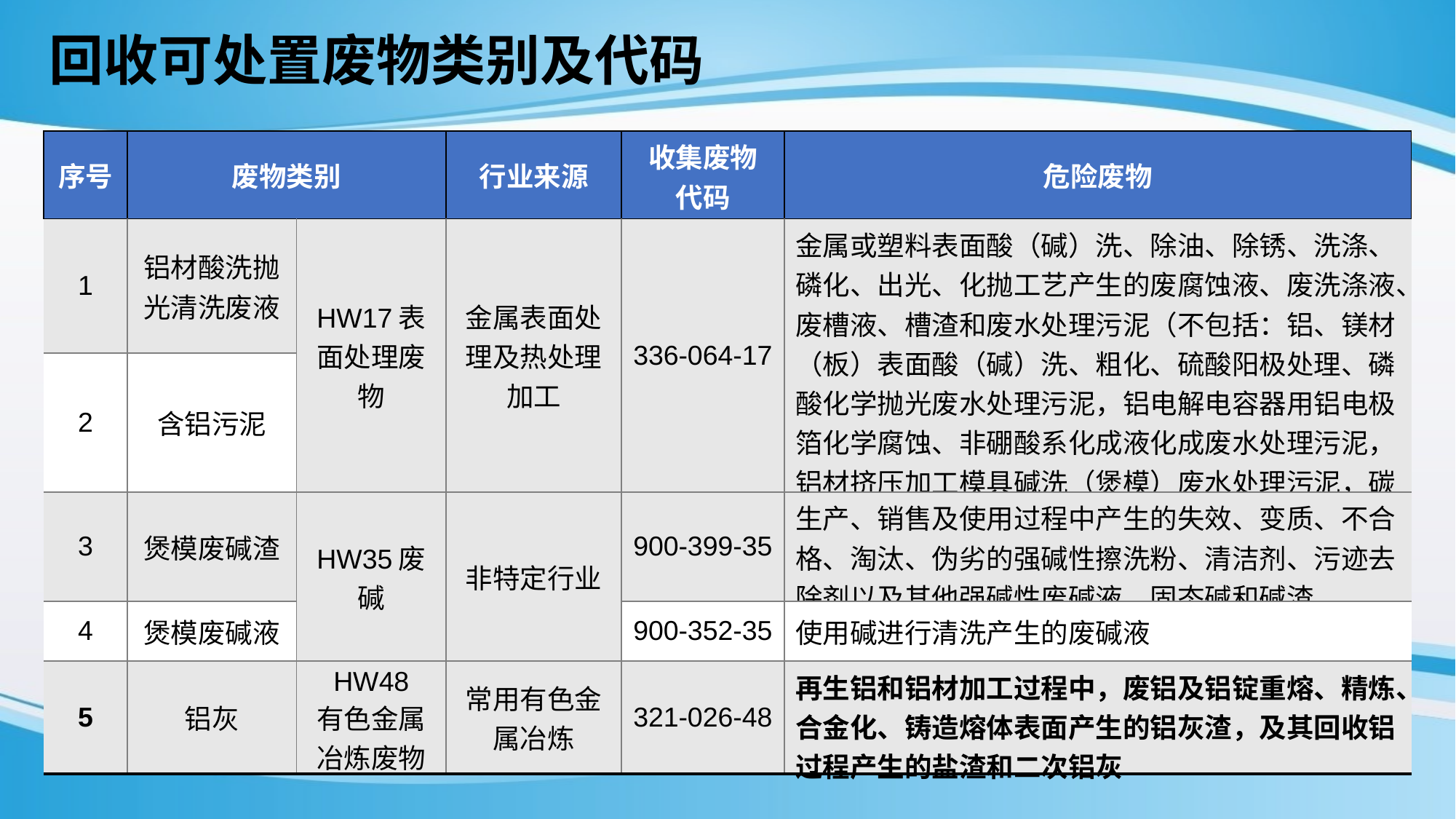

回收可处置废物类别及代码
| 序号 | 废物类别 |  | 行业来源 | 收集废物 代码 | 危险废物 |
| --- | --- | --- | --- | --- | --- |
| 1 | 铝材酸洗抛光清洗废液 | HW17表面处理废物 | 金属表面处理及热处理加工 | 336-064-17 | 金属或塑料表面酸（碱）洗、除油、除锈、洗涤、磷化、出光、化抛工艺产生的废腐蚀液、废洗涤液、废槽液、槽渣和废水处理污泥（不包括：铝、镁材（板）表面酸（碱）洗、粗化、硫酸阳极处理、磷酸化学抛光废水处理污泥，铝电解电容器用铝电极箔化学腐蚀、非硼酸系化成液化成废水处理污泥，铝材挤压加工模具碱洗（煲模）废水处理污泥，碳钢酸洗除锈废水处理污泥） |
| 2 | 含铝污泥 |  |  |  |  |
| 3 | 煲模废碱渣 | HW35废碱 | 非特定行业 | 900-399-35 | 生产、销售及使用过程中产生的失效、变质、不合格、淘汰、伪劣的强碱性擦洗粉、清洁剂、污迹去除剂以及其他强碱性废碱液、固态碱和碱渣 |
| 4 | 煲模废碱液 |  |  | 900-352-35 | 使用碱进行清洗产生的废碱液 |
| 5 | 铝灰 | HW48 有色金属冶炼废物 | 常用有色金属冶炼 | 321-026-48 | 再生铝和铝材加工过程中，废铝及铝锭重熔、精炼、合金化、铸造熔体表面产生的铝灰渣，及其回收铝过程产生的盐渣和二次铝灰 |